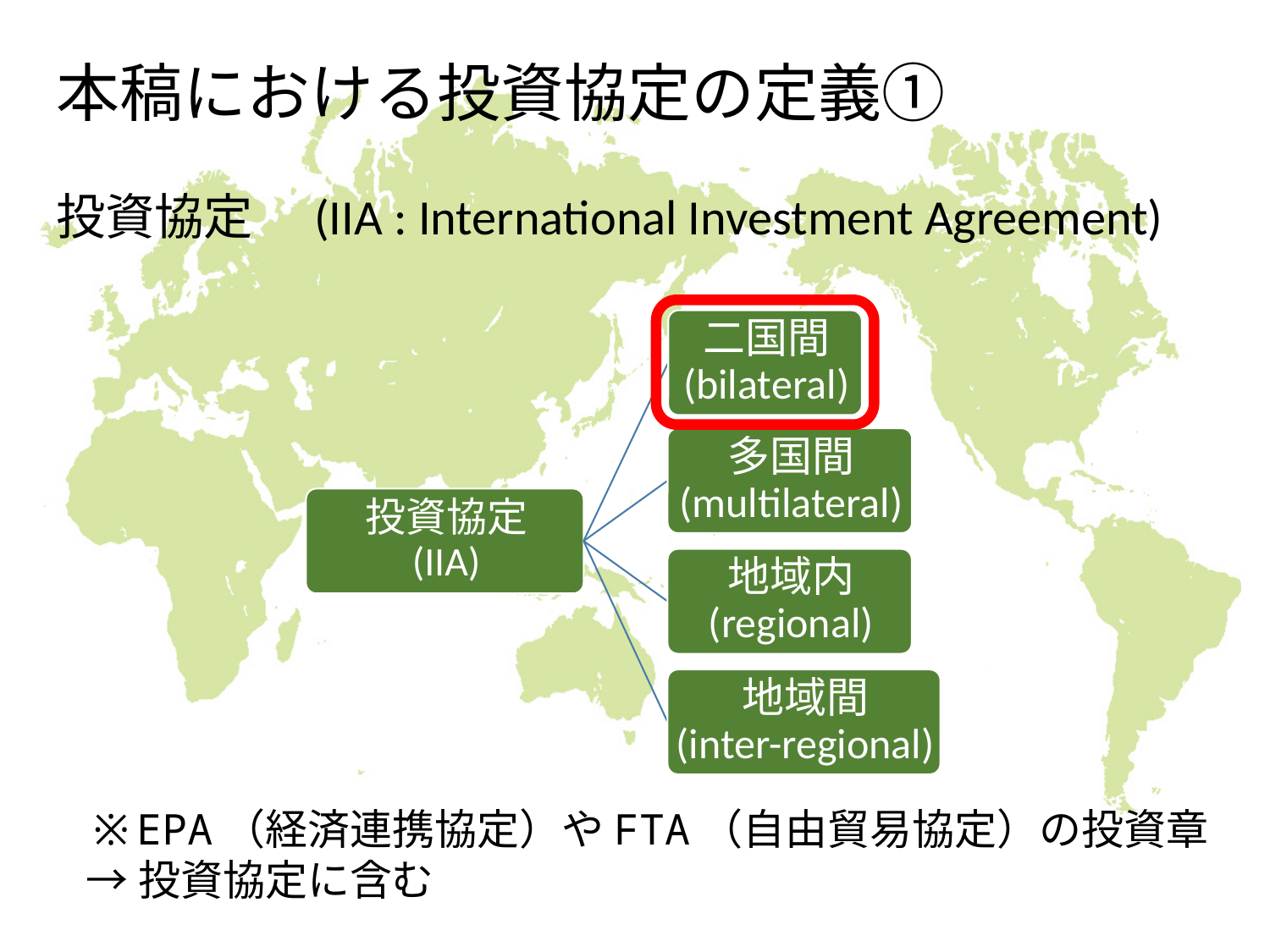

# 本稿における投資協定の定義①

投資協定　(IIA : International Investment Agreement)

投資協定
(IIA)

二国間
(bilateral)

多国間
(multilateral)

地域内
(regional)

地域間
(inter-regional)

※EPA（経済連携協定）やFTA（自由貿易協定）の投資章
→投資協定に含む